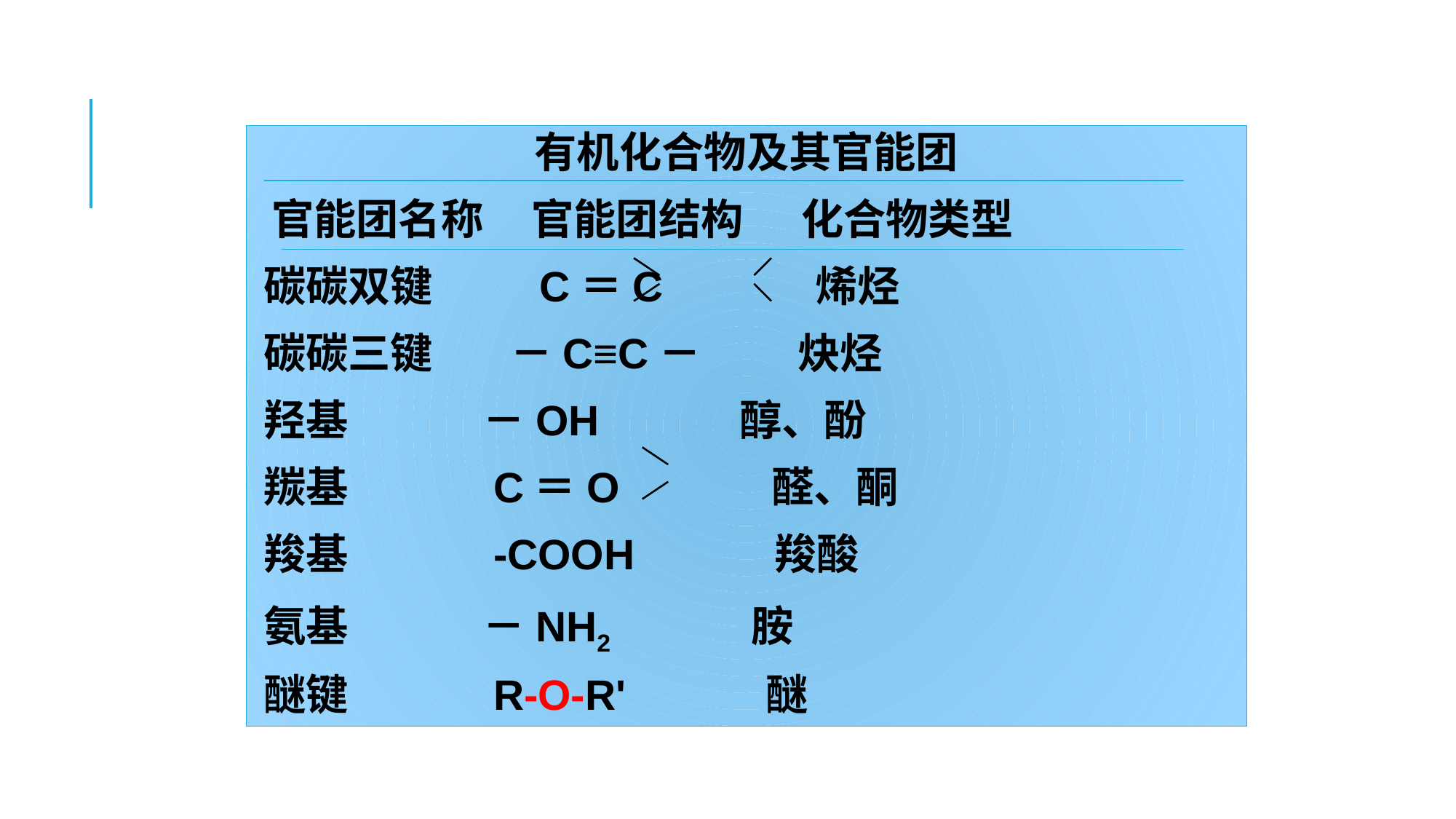

有机化合物及其官能团
 官能团名称     官能团结构      化合物类型
碳碳双键          C＝C            烯烃
碳碳三键        －C≡C－          炔烃
羟基              －OH           醇、酚
羰基              C＝O            醛、酮
羧基              -COOH           羧酸
氨基              －NH2                胺
醚键              R-O-R'           醚